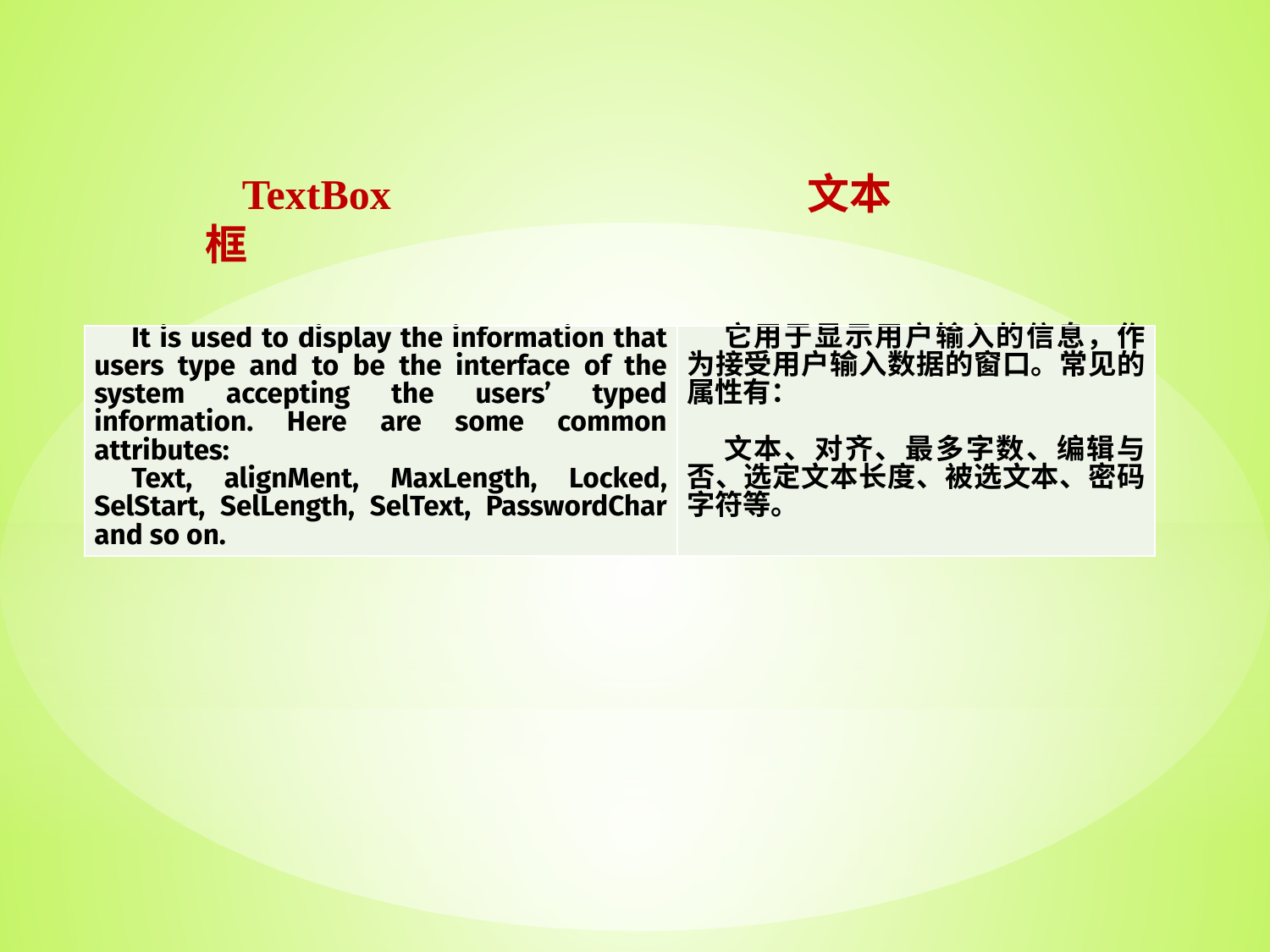

TextBox			        文本框
| It is used to display the information that users type and to be the interface of the system accepting the users’ typed information. Here are some common attributes: Text, alignMent, MaxLength, Locked, SelStart, SelLength, SelText, PasswordChar and so on. | 它用于显示用户输入的信息，作为接受用户输入数据的窗口。常见的属性有：   文本、对齐、最多字数、编辑与否、选定文本长度、被选文本、密码字符等。 |
| --- | --- |